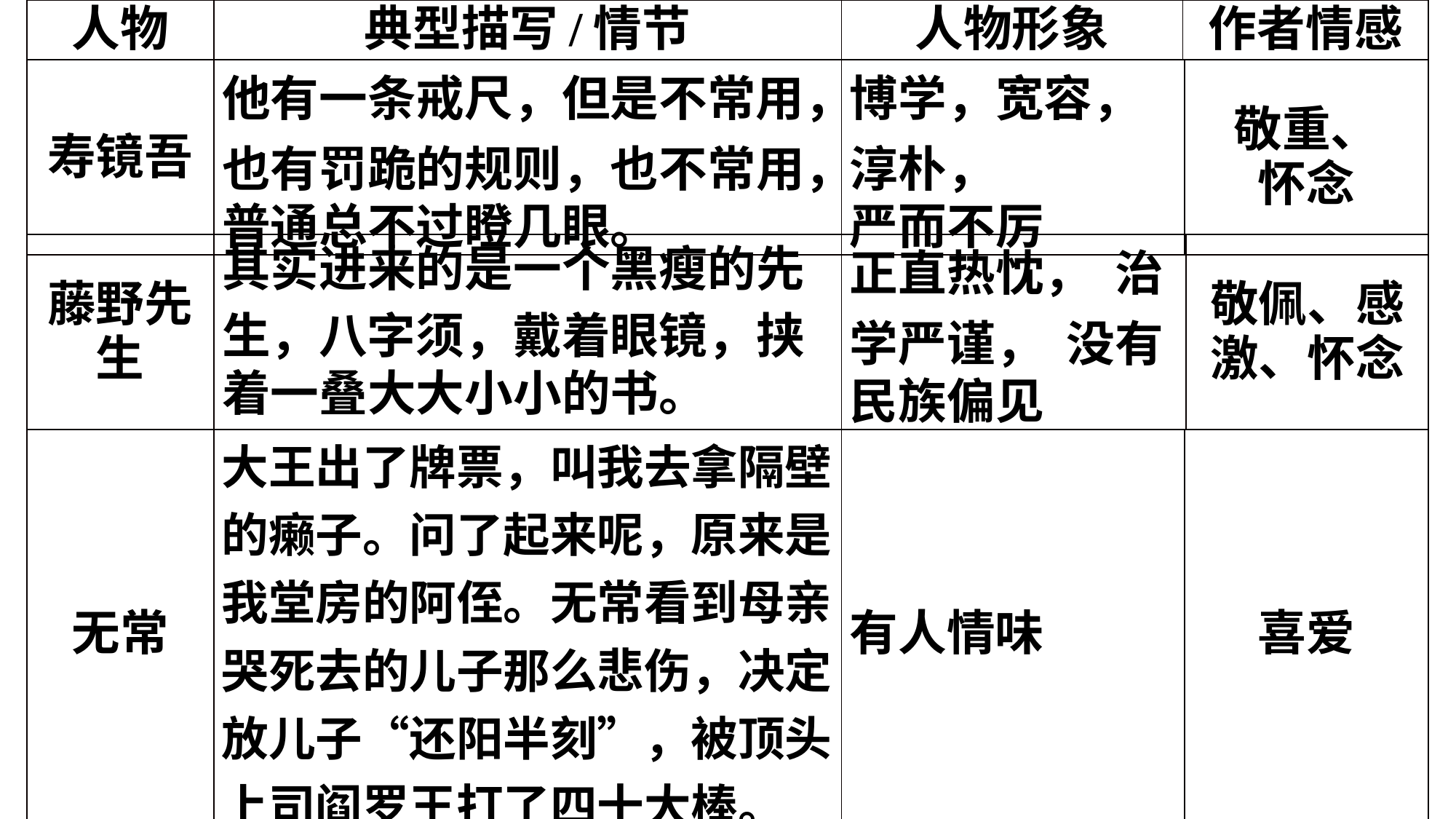

| 人物 | 典型描写/情节 | 人物形象 | 作者情感 |
| --- | --- | --- | --- |
| 寿镜吾 | 他有一条戒尺，但是不常用，也有罚跪的规则，也不常用，普通总不过瞪几眼。 | 博学，宽容，淳朴， 严而不厉 | 敬重、 怀念 |
| --- | --- | --- | --- |
| 藤野先生 | 其实进来的是一个黑瘦的先生，八字须，戴着眼镜，挟着一叠大大小小的书。 | 正直热忱， 治学严谨， 没有民族偏见 | 敬佩、感激、怀念 |
| --- | --- | --- | --- |
| 无常 | 大王出了牌票，叫我去拿隔壁的癞子。问了起来呢，原来是我堂房的阿侄。无常看到母亲哭死去的儿子那么悲伤，决定放儿子“还阳半刻”，被顶头上司阎罗王打了四十大棒。 | 有人情味 | 喜爱 |
| --- | --- | --- | --- |